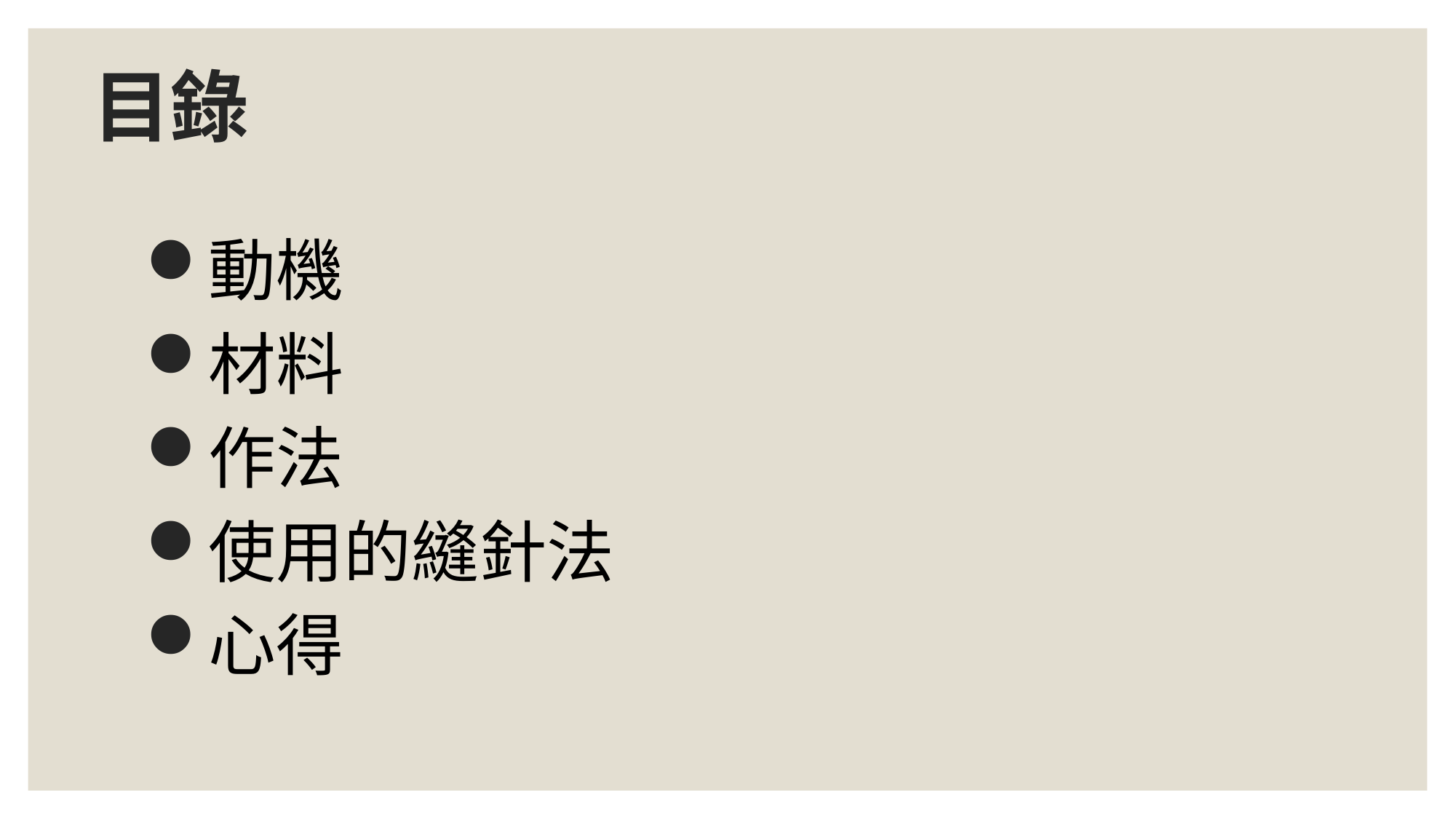

# 目錄
動機
材料
作法
使用的縫針法
心得